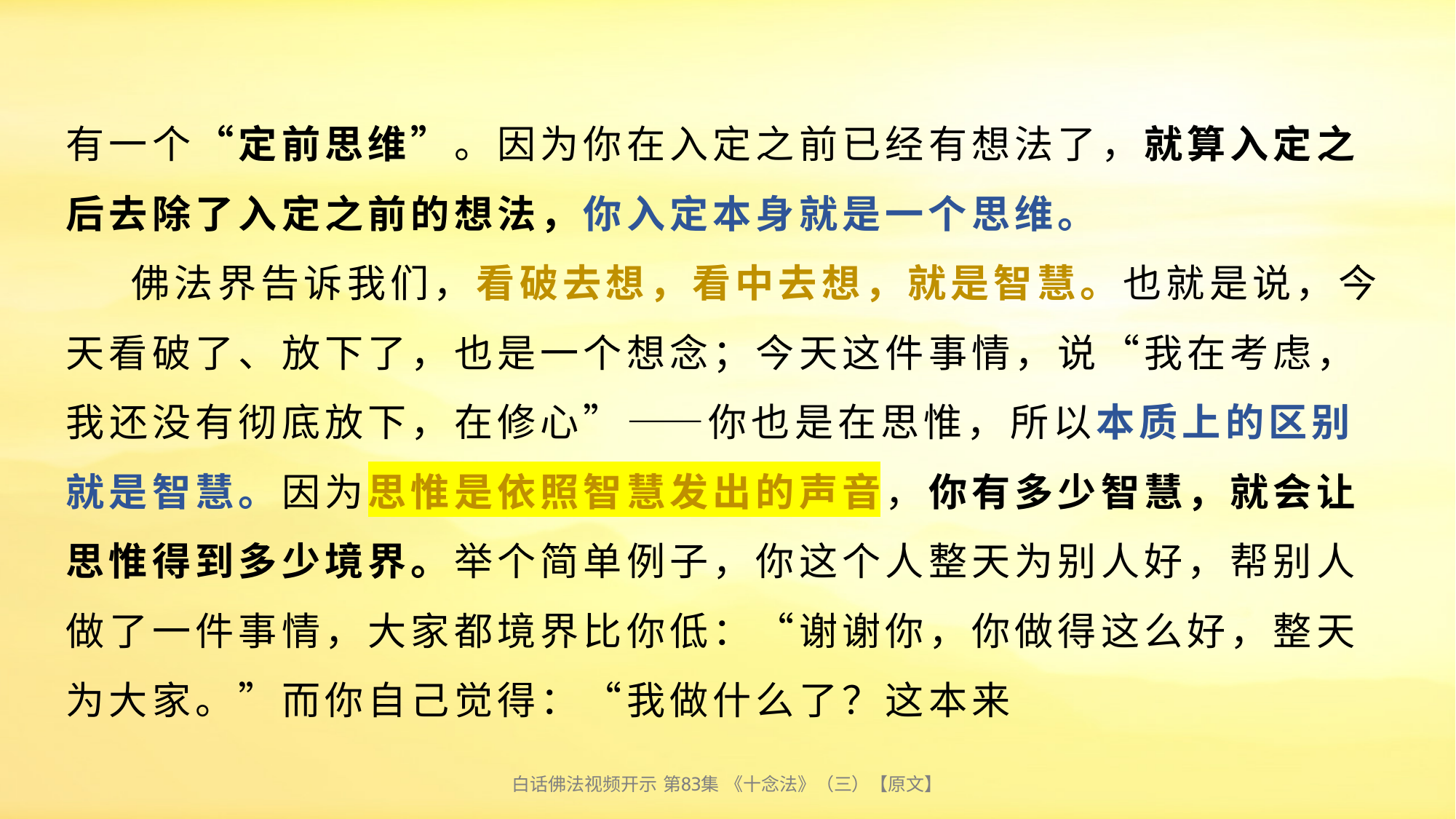

# 有一个“定前思维”。因为你在入定之前已经有想法了，就算入定之后去除了入定之前的想法，你入定本身就是一个思维。 佛法界告诉我们，看破去想，看中去想，就是智慧。也就是说，今天看破了、放下了，也是一个想念；今天这件事情，说“我在考虑，我还没有彻底放下，在修心”——你也是在思惟，所以本质上的区别就是智慧。因为思惟是依照智慧发出的声音，你有多少智慧，就会让思惟得到多少境界。举个简单例子，你这个人整天为别人好，帮别人做了一件事情，大家都境界比你低：“谢谢你，你做得这么好，整天为大家。”而你自己觉得：“我做什么了？这本来
白话佛法视频开示 第83集 《十念法》（三）【原文】